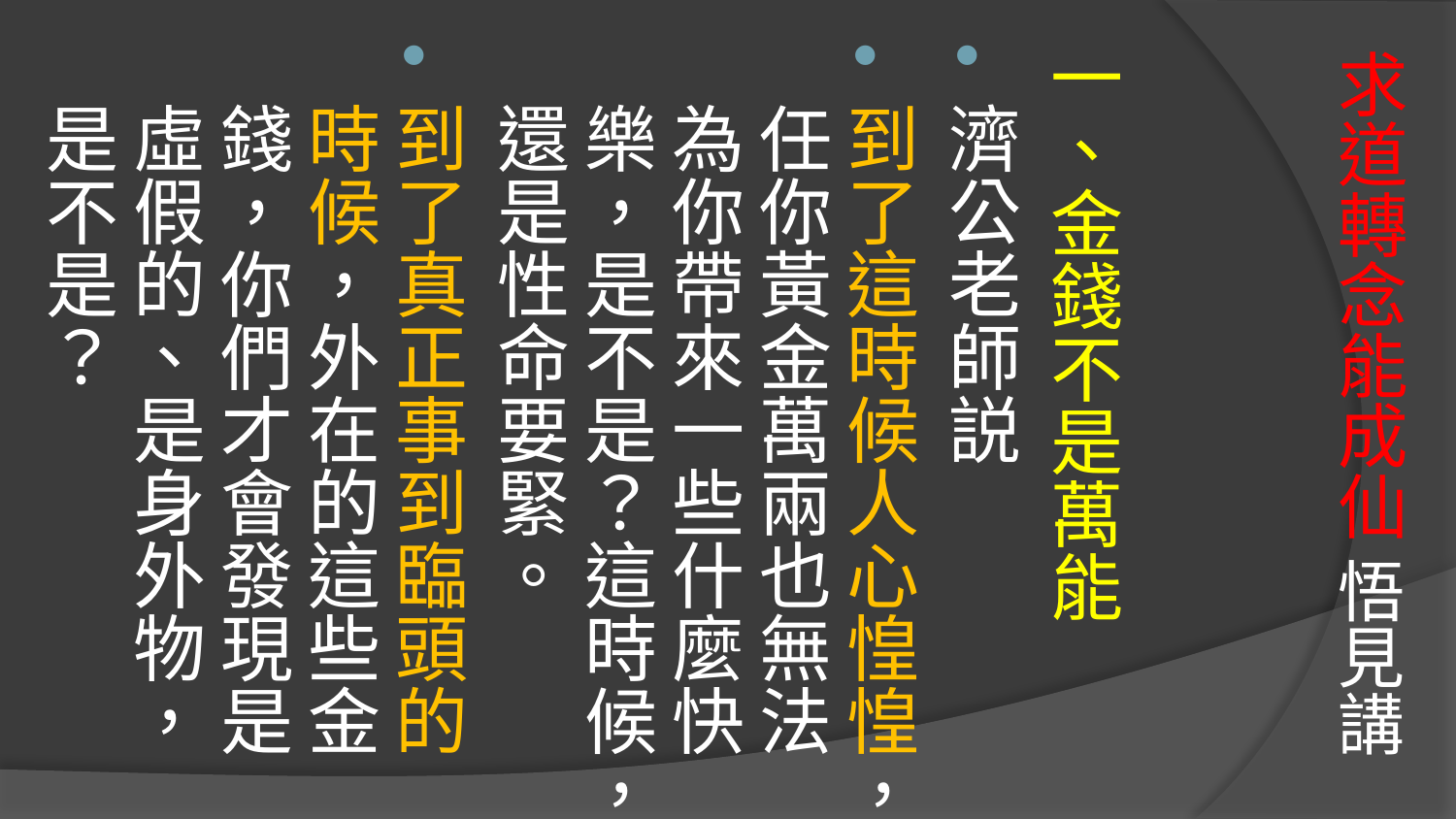

# 求道轉念能成仙 悟見講
一、金錢不是萬能
濟公老師説
到了這時候人心惶惶，任你黃金萬兩也無法為你帶來一些什麼快樂，是不是？這時候，還是性命要緊。
到了真正事到臨頭的時候，外在的這些金錢，你們才會發現是虛假的、是身外物，是不是？